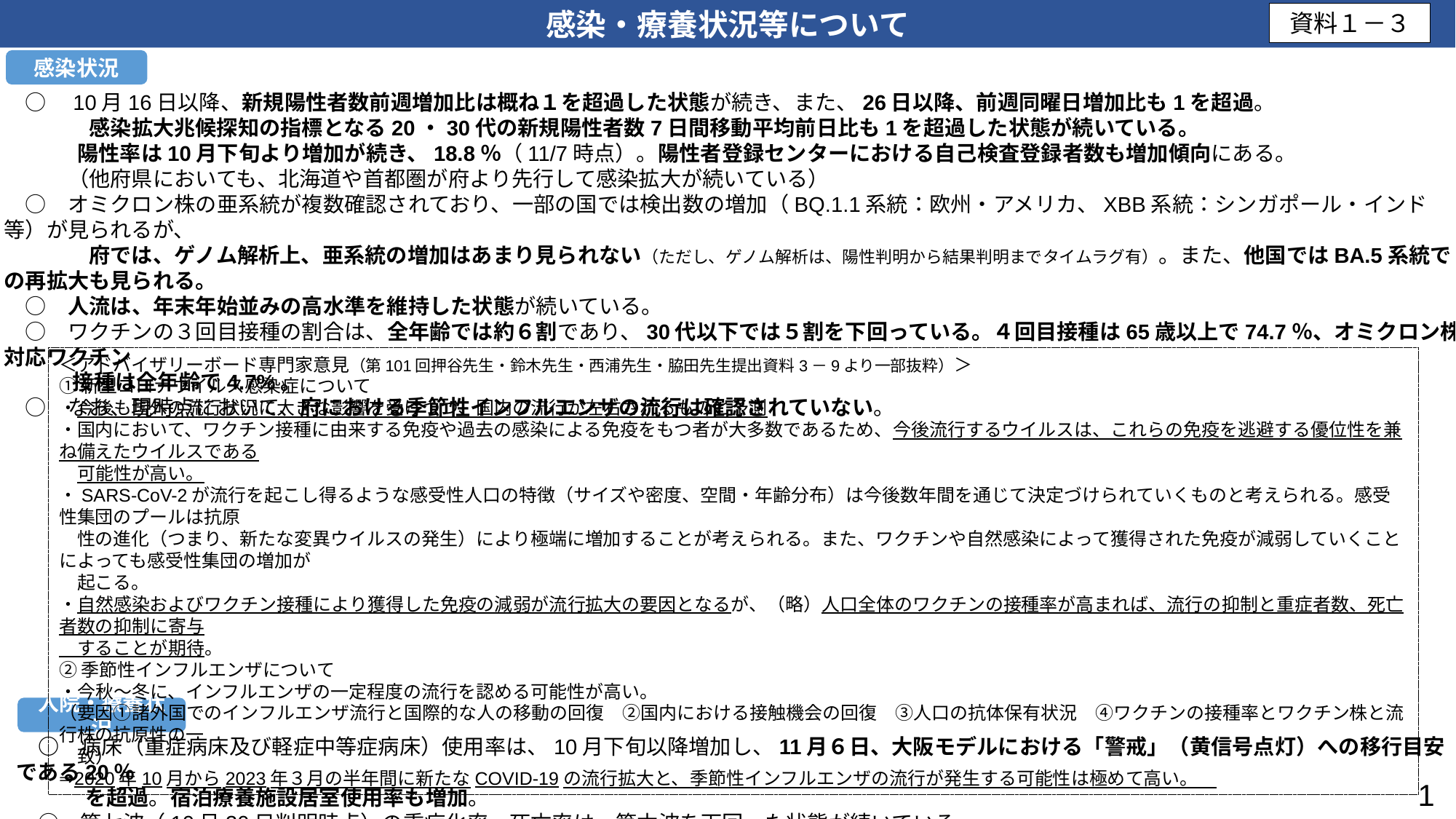

感染・療養状況等について
資料１－３
感染状況

　○　10月16日以降、新規陽性者数前週増加比は概ね１を超過した状態が続き、また、26日以降、前週同曜日増加比も1を超過。
　　　　感染拡大兆候探知の指標となる20・30代の新規陽性者数7日間移動平均前日比も1を超過した状態が続いている。
　　　  陽性率は10月下旬より増加が続き、18.8％（11/7時点）。陽性者登録センターにおける自己検査登録者数も増加傾向にある。
　　　（他府県においても、北海道や首都圏が府より先行して感染拡大が続いている）
　○　オミクロン株の亜系統が複数確認されており、一部の国では検出数の増加（BQ.1.1系統：欧州・アメリカ、XBB系統：シンガポール・インド　等）が見られるが、
　　　　府では、ゲノム解析上、亜系統の増加はあまり見られない（ただし、ゲノム解析は、陽性判明から結果判明までタイムラグ有）。また、他国ではBA.5系統での再拡大も見られる。
　○　人流は、年末年始並みの高水準を維持した状態が続いている。
　○　ワクチンの３回目接種の割合は、全年齢では約６割であり、30代以下では５割を下回っている。４回目接種は65歳以上で74.7％、オミクロン株対応ワクチン
　　　 接種は全年齢で4.7%。
　○　なお、現時点において、府における季節性インフルエンザの流行は確認されていない。
＜アドバイザリーボード専門家意見（第101回押谷先生・鈴木先生・西浦先生・脇田先生提出資料3－9より一部抜粋）＞
①新型コロナウイルス感染症について
・今後も国外の流行状況に大きな影響を受けつつ、国内の流行が左右されるものと予測
・国内において、ワクチン接種に由来する免疫や過去の感染による免疫をもつ者が大多数であるため、今後流行するウイルスは、これらの免疫を逃避する優位性を兼ね備えたウイルスである
　可能性が高い。
・SARS-CoV-2が流行を起こし得るような感受性人口の特徴（サイズや密度、空間・年齢分布）は今後数年間を通じて決定づけられていくものと考えられる。感受性集団のプールは抗原
　性の進化（つまり、新たな変異ウイルスの発生）により極端に増加することが考えられる。また、ワクチンや自然感染によって獲得された免疫が減弱していくことによっても感受性集団の増加が
　起こる。
・自然感染およびワクチン接種により獲得した免疫の減弱が流行拡大の要因となるが、（略）人口全体のワクチンの接種率が高まれば、流行の抑制と重症者数、死亡者数の抑制に寄与
　することが期待。
②季節性インフルエンザについて
・今秋～冬に、インフルエンザの一定程度の流行を認める可能性が高い。
（要因①諸外国でのインフルエンザ流行と国際的な人の移動の回復　②国内における接触機会の回復　③人口の抗体保有状況　④ワクチンの接種率とワクチン株と流行株の抗原性の一
　致）
⇒2020年10月から2023年３月の半年間に新たなCOVID-19の流行拡大と、季節性インフルエンザの流行が発生する可能性は極めて高い。
入院・療養状況

　○　病床（重症病床及び軽症中等症病床）使用率は、10月下旬以降増加し、11月６日、大阪モデルにおける「警戒」（黄信号点灯）への移行目安である20％
　　　 を超過。宿泊療養施設居室使用率も増加。
　○　第七波（10月30日判明時点）の重症化率・死亡率は、第六波を下回った状態が続いている。
1